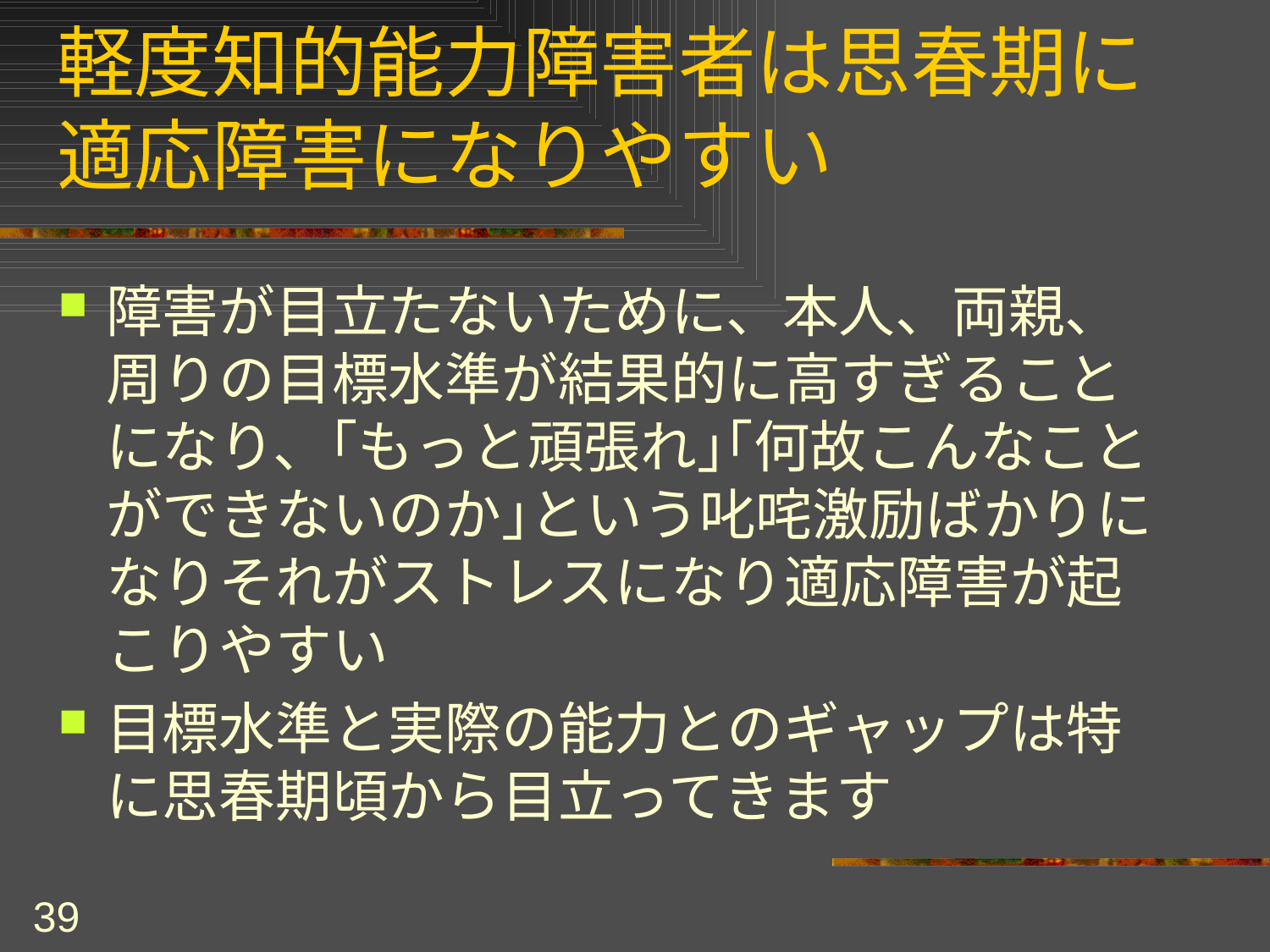

# 軽度知的能力障害者は思春期に 適応障害になりやすい
障害が目立たないために、本人、両親、周りの目標水準が結果的に高すぎることになり、｢もっと頑張れ｣｢何故こんなことができないのか｣という叱咤激励ばかりになりそれがストレスになり適応障害が起こりやすい
目標水準と実際の能力とのギャップは特に思春期頃から目立ってきます
39